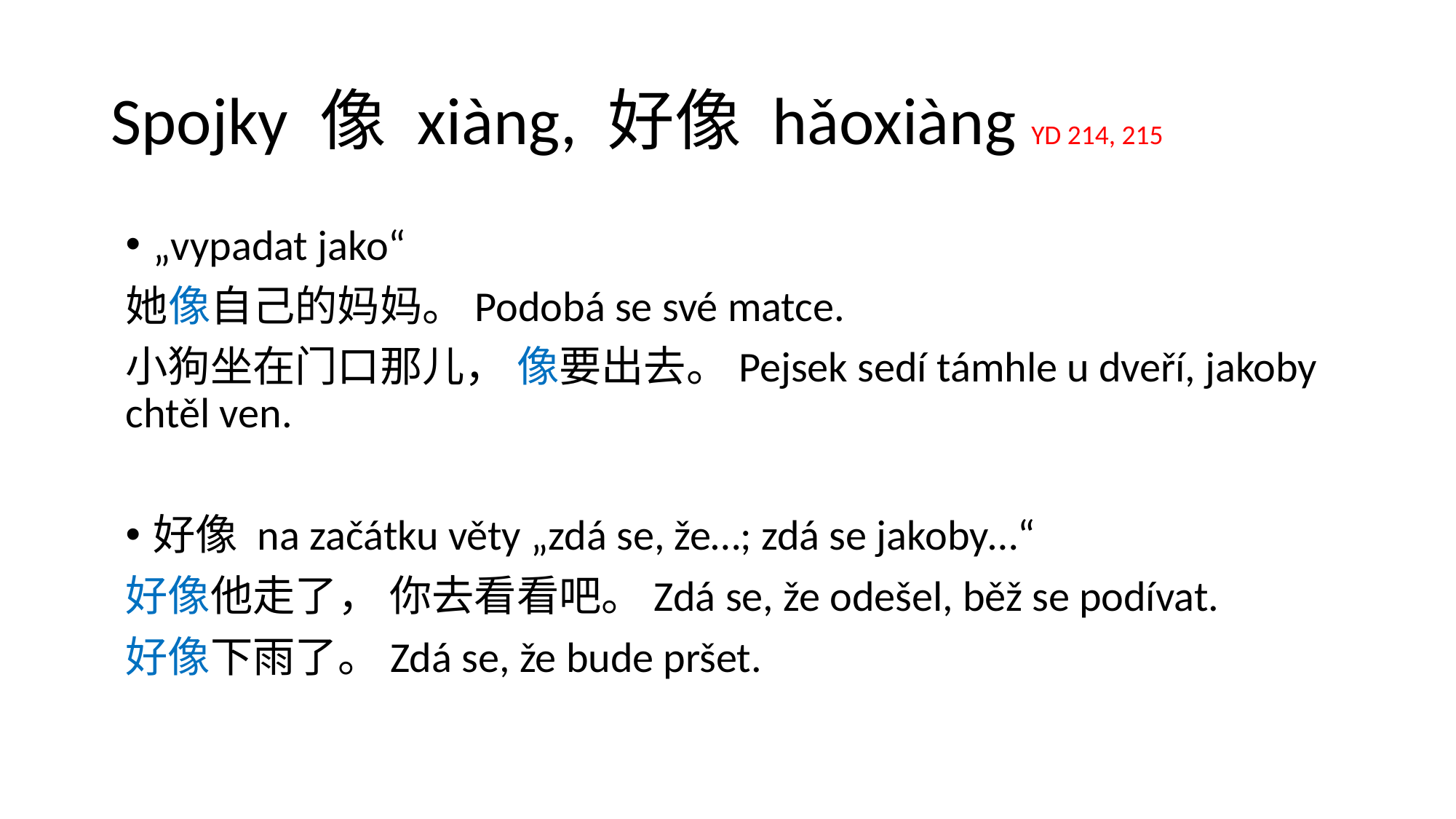

# Spojky 像 xiàng, 好像 hǎoxiàng YD 214, 215
„vypadat jako“
她像自己的妈妈。Podobá se své matce.
小狗坐在门口那儿， 像要出去。Pejsek sedí támhle u dveří, jakoby chtěl ven.

好像 na začátku věty „zdá se, že…; zdá se jakoby…“
好像他走了， 你去看看吧。Zdá se, že odešel, běž se podívat.
好像下雨了。Zdá se, že bude pršet.